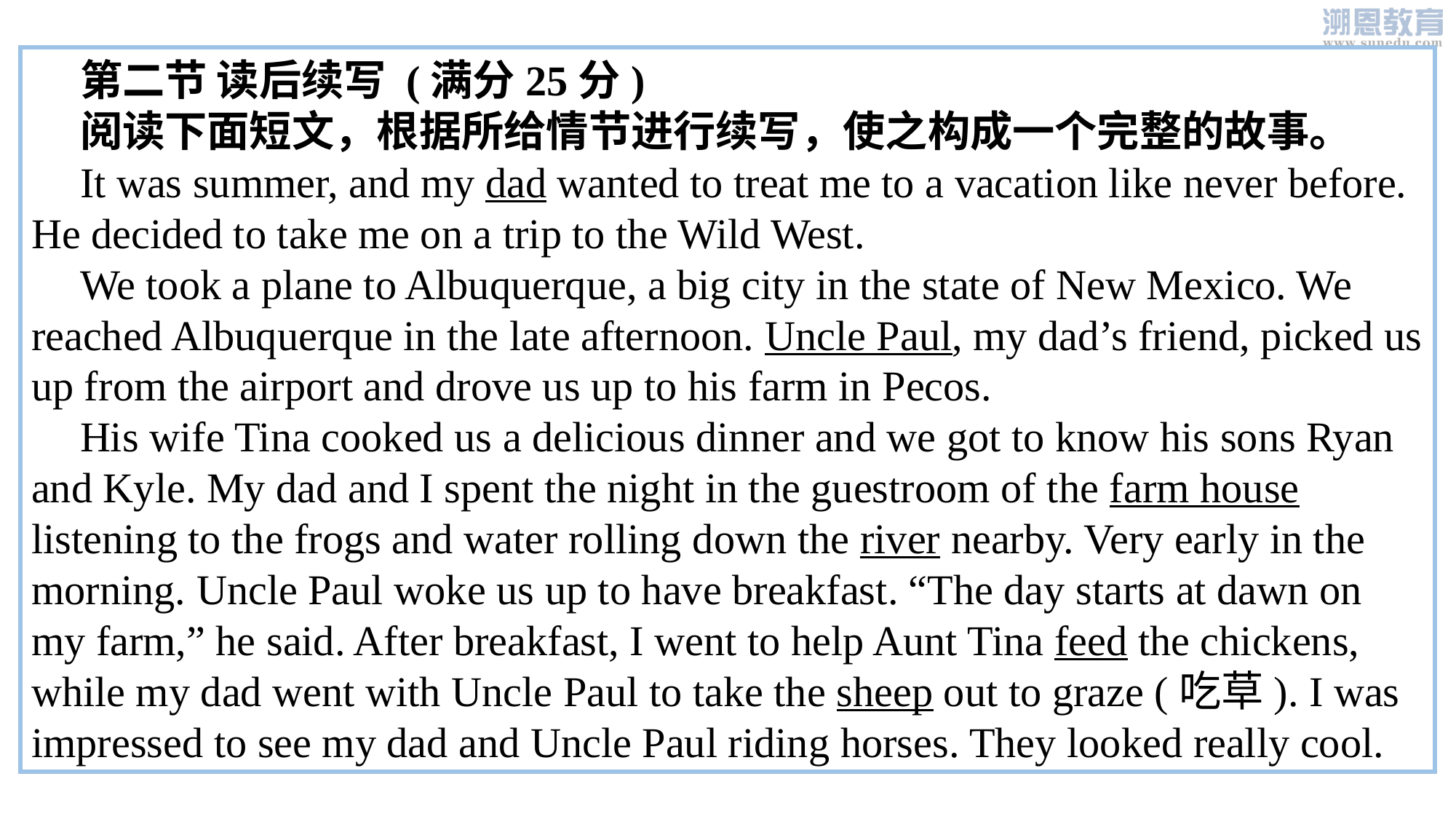

第二节 读后续写 (满分25分)
阅读下面短文，根据所给情节进行续写，使之构成一个完整的故事。
It was summer, and my dad wanted to treat me to a vacation like never before. He decided to take me on a trip to the Wild West.
We took a plane to Albuquerque, a big city in the state of New Mexico. We reached Albuquerque in the late afternoon. Uncle Paul, my dad’s friend, picked us up from the airport and drove us up to his farm in Pecos.
His wife Tina cooked us a delicious dinner and we got to know his sons Ryan and Kyle. My dad and I spent the night in the guestroom of the farm house listening to the frogs and water rolling down the river nearby. Very early in the morning. Uncle Paul woke us up to have breakfast. “The day starts at dawn on my farm,” he said. After breakfast, I went to help Aunt Tina feed the chickens, while my dad went with Uncle Paul to take the sheep out to graze (吃草). I was impressed to see my dad and Uncle Paul riding horses. They looked really cool.